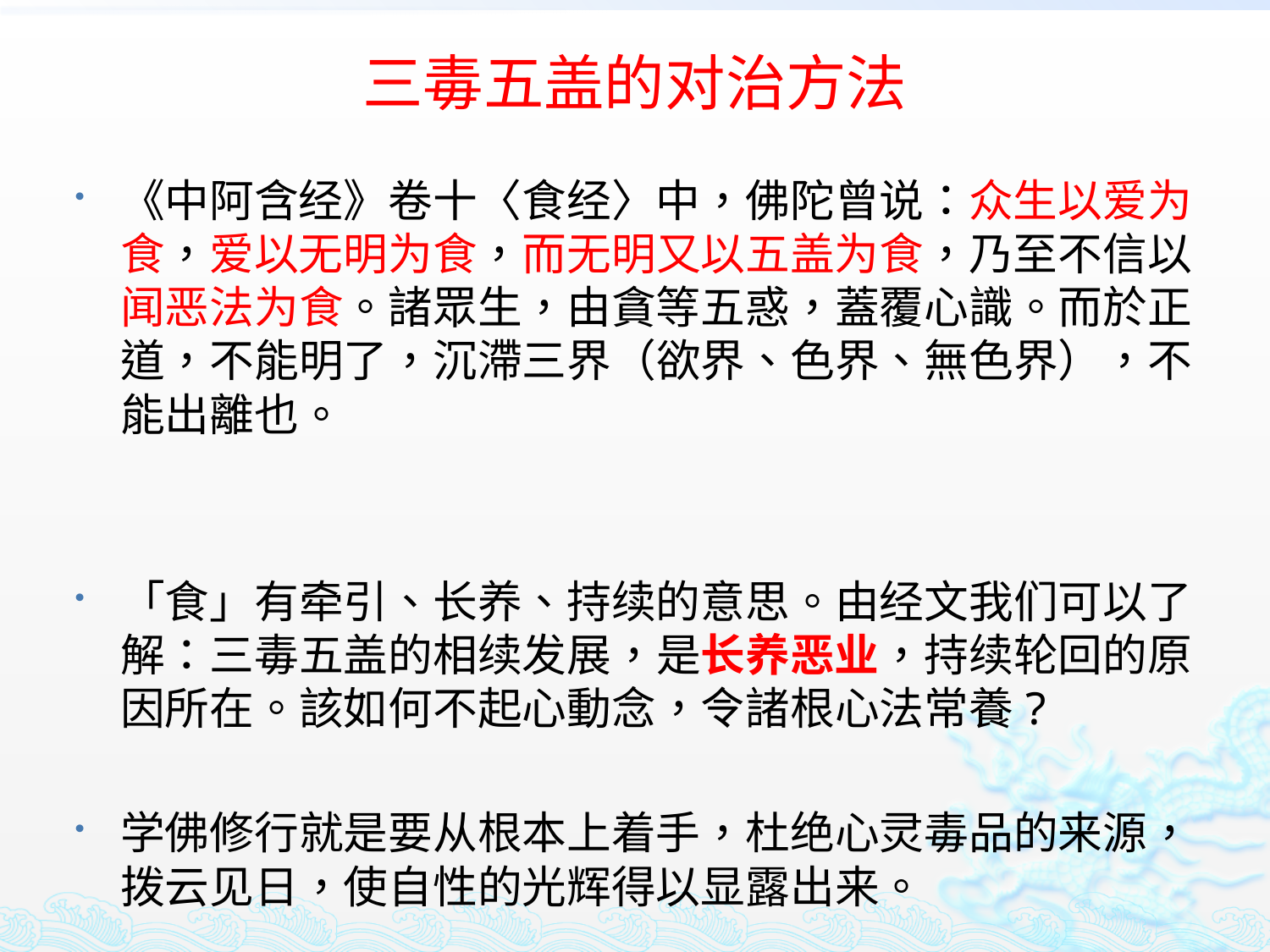

# 三毒五盖的对治方法
《中阿含经》卷十〈食经〉中，佛陀曾说：众生以爱为食，爱以无明为食，而无明又以五盖为食，乃至不信以闻恶法为食。諸眾生，由貪等五惑，蓋覆心識。而於正道，不能明了，沉滯三界（欲界、色界、無色界），不能出離也。

「食」有牵引、长养、持续的意思。由经文我们可以了解：三毒五盖的相续发展，是长养恶业，持续轮回的原因所在。該如何不起心動念，令諸根心法常養?

学佛修行就是要从根本上着手，杜绝心灵毒品的来源，拨云见日，使自性的光辉得以显露出来。